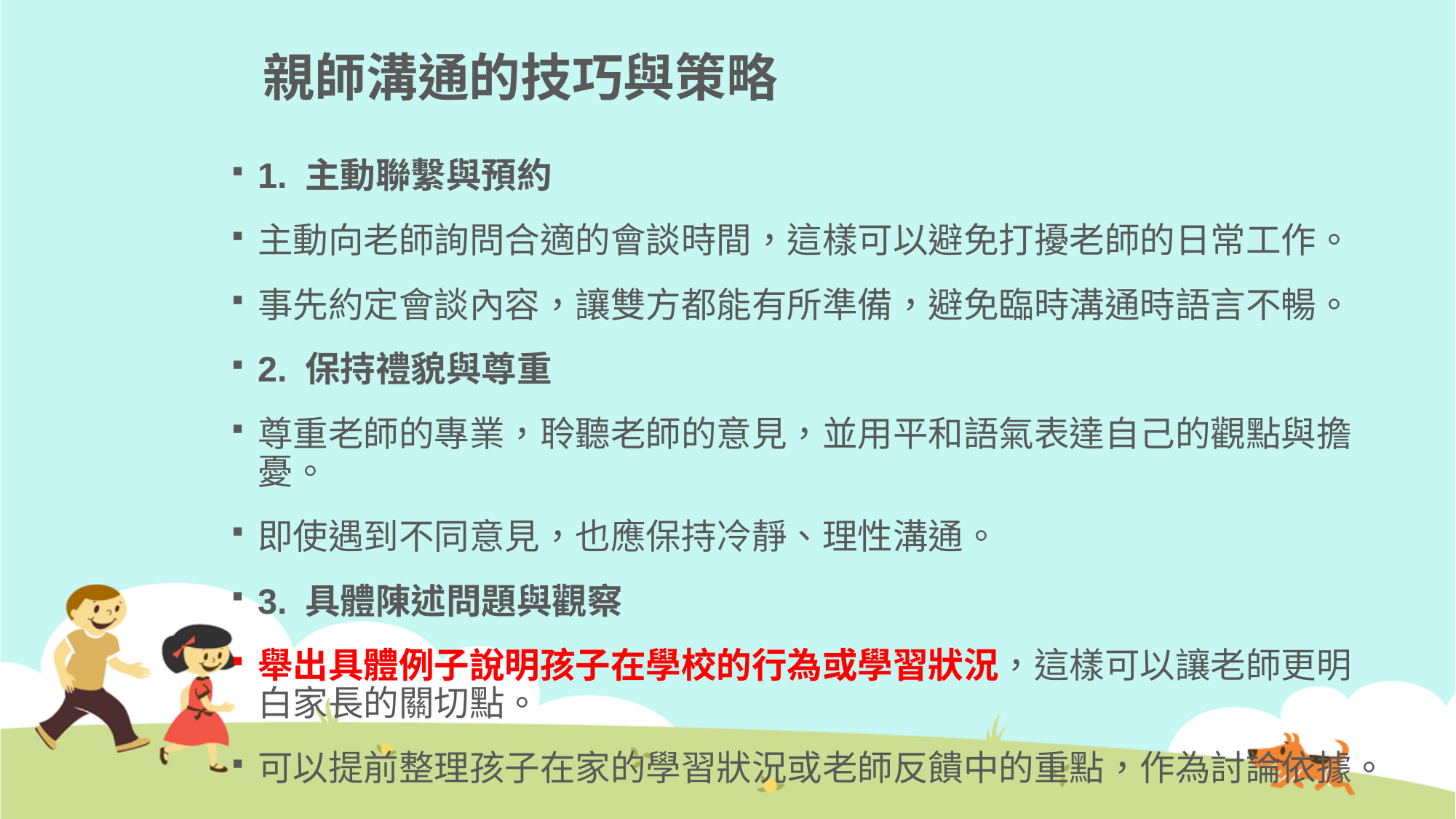

# 親師溝通的技巧與策略
1. 主動聯繫與預約
主動向老師詢問合適的會談時間，這樣可以避免打擾老師的日常工作。
事先約定會談內容，讓雙方都能有所準備，避免臨時溝通時語言不暢。
2. 保持禮貌與尊重
尊重老師的專業，聆聽老師的意見，並用平和語氣表達自己的觀點與擔憂。
即使遇到不同意見，也應保持冷靜、理性溝通。
3. 具體陳述問題與觀察
舉出具體例子說明孩子在學校的行為或學習狀況，這樣可以讓老師更明白家長的關切點。
可以提前整理孩子在家的學習狀況或老師反饋中的重點，作為討論依據。